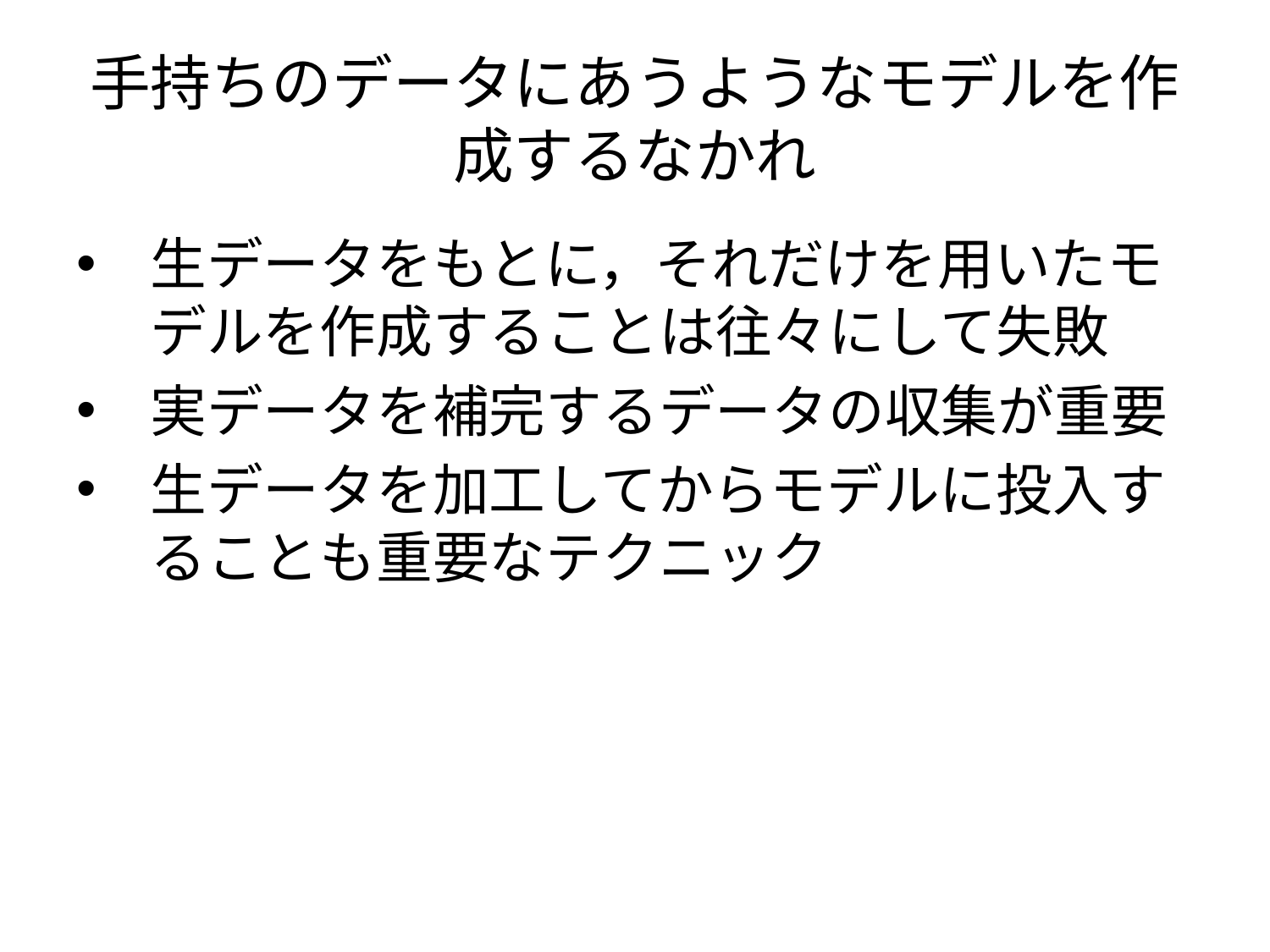

# 手持ちのデータにあうようなモデルを作成するなかれ
生データをもとに，それだけを用いたモデルを作成することは往々にして失敗
実データを補完するデータの収集が重要
生データを加工してからモデルに投入することも重要なテクニック